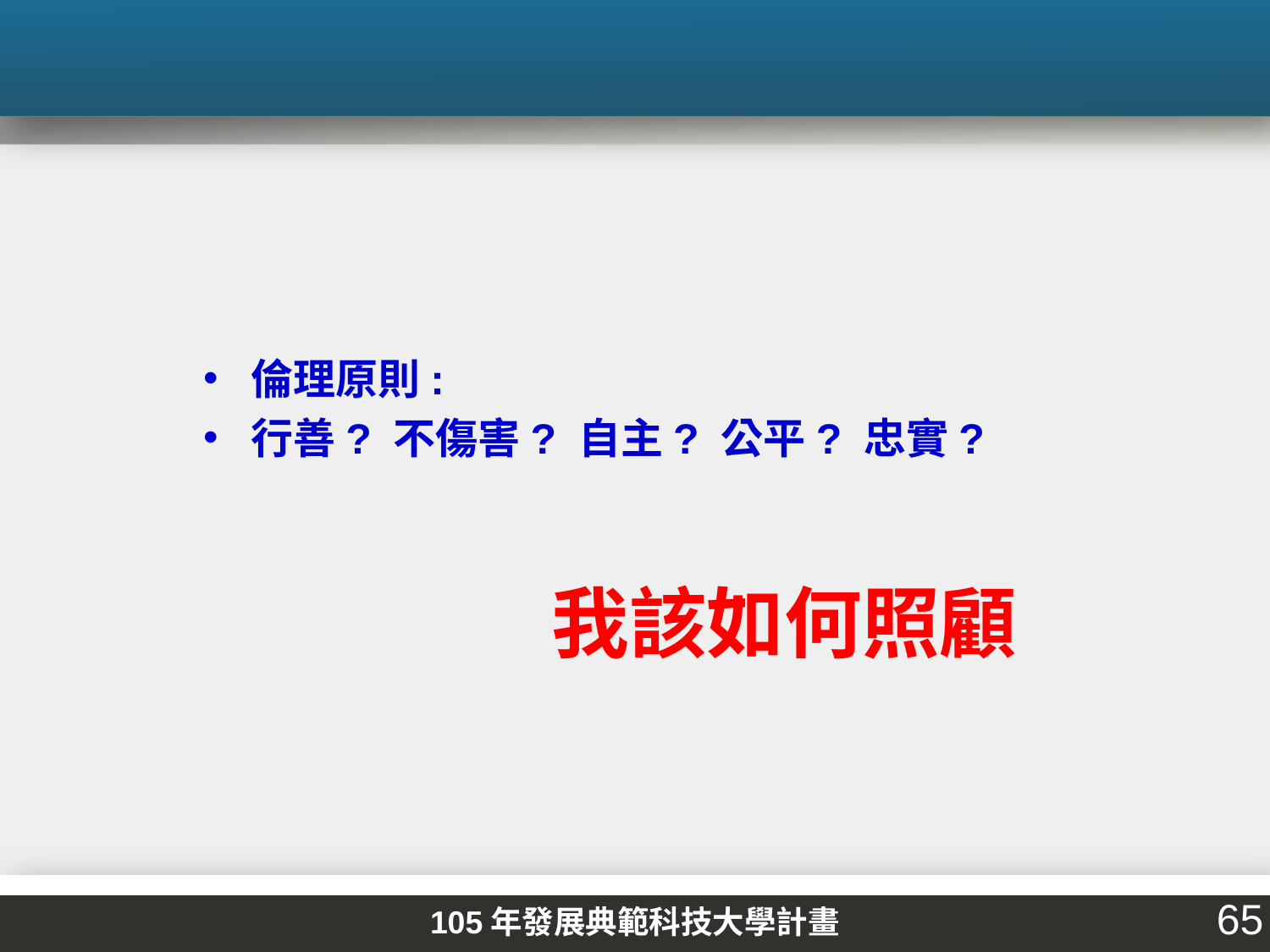

倫理原則:
行善? 不傷害? 自主? 公平? 忠實?
我該如何照顧